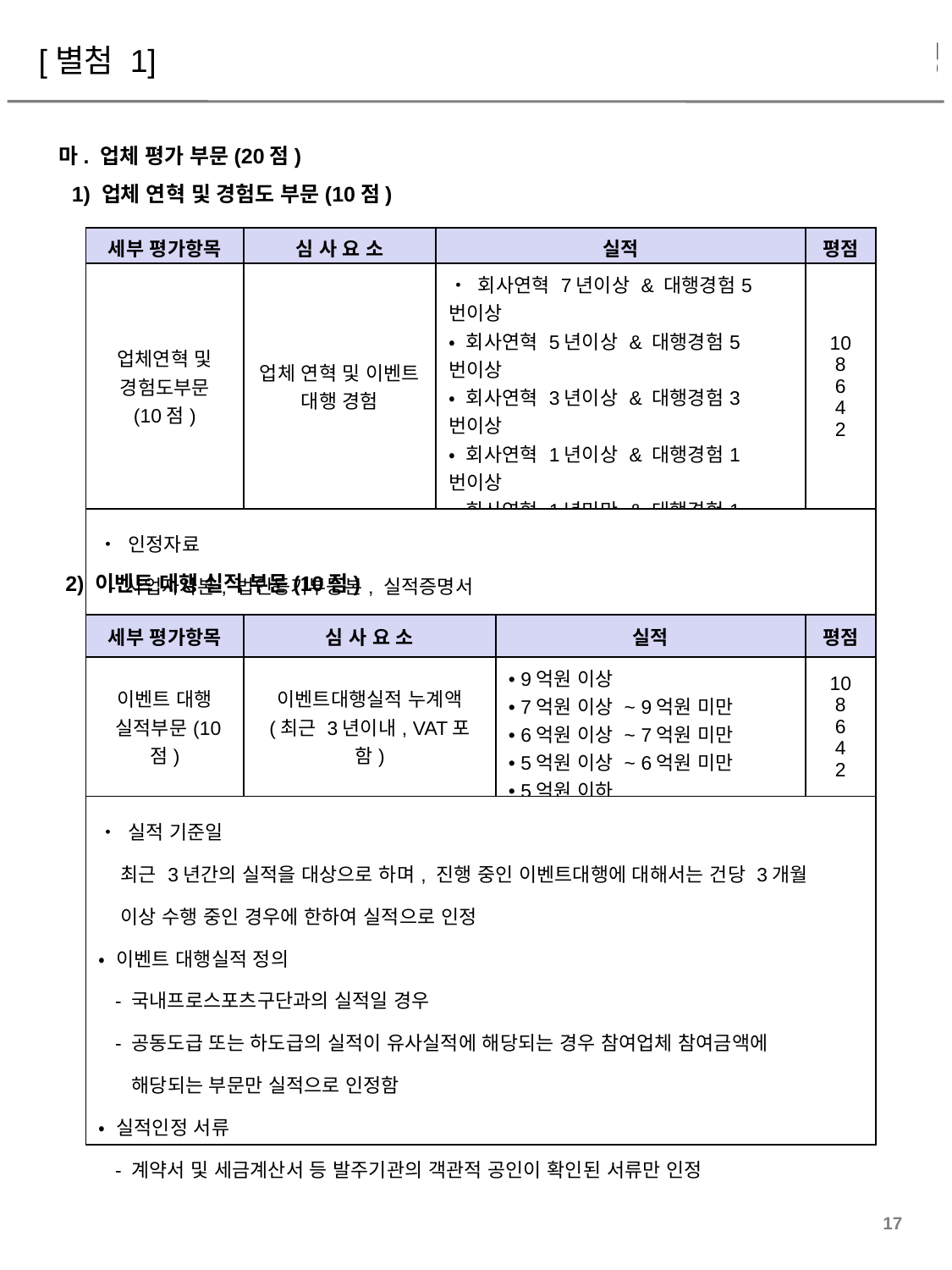

[별첨 1]
   마. 업체 평가 부문(20점)
      1) 업체 연혁 및 경험도 부문(10점)
| 세부 평가항목 | 심 사 요 소 | 실적 | 평점 |
| --- | --- | --- | --- |
| 업체연혁 및 경험도부문 (10점) | 업체 연혁 및 이벤트 대행 경험 | • 회사연혁 7년이상 & 대행경험5번이상 • 회사연혁 5년이상 & 대행경험5번이상 • 회사연혁 3년이상 & 대행경험3번이상 • 회사연혁 1년이상 & 대행경험1번이상 • 회사연혁 1년미만 & 대행경험1번이상 | 10 8 6 4 2 |
| • 인정자료 - 사업자사본, 법인등기부등본, 실적증명서 |  |  |  |
     2) 이벤트 대행 실적 부문(10점)
| 세부 평가항목 | 심 사 요 소 | 실적 | 평점 |
| --- | --- | --- | --- |
| 이벤트 대행 실적부문(10점) | 이벤트대행실적 누계액 (최근 3년이내, VAT포함) | • 9억원 이상 • 7억원 이상 ~ 9억원 미만 • 6억원 이상 ~ 7억원 미만 • 5억원 이상 ~ 6억원 미만 • 5억원 이하 | 10 8 6 4 2 |
| • 실적 기준일 최근 3년간의 실적을 대상으로 하며, 진행 중인 이벤트대행에 대해서는 건당 3개월 이상 수행 중인 경우에 한하여 실적으로 인정 • 이벤트 대행실적 정의 - 국내프로스포츠구단과의 실적일 경우 - 공동도급 또는 하도급의 실적이 유사실적에 해당되는 경우 참여업체 참여금액에 해당되는 부문만 실적으로 인정함 • 실적인정 서류 - 계약서 및 세금계산서 등 발주기관의 객관적 공인이 확인된 서류만 인정 |  |  |  |
17